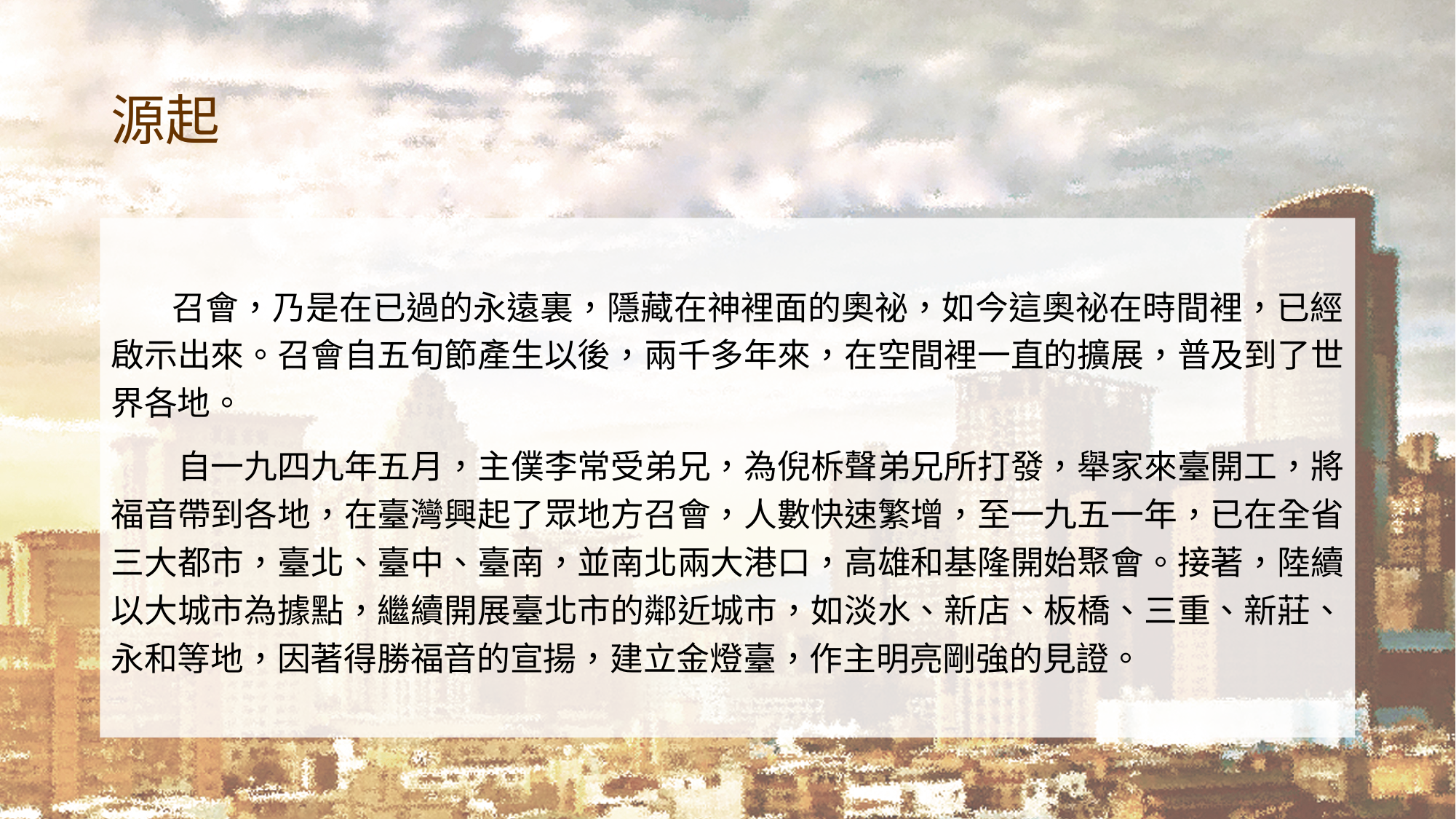

# 源起
　　召會，乃是在已過的永遠裏，隱藏在神裡面的奧祕，如今這奧祕在時間裡，已經啟示出來。召會自五旬節產生以後，兩千多年來，在空間裡一直的擴展，普及到了世界各地。
　　自一九四九年五月，主僕李常受弟兄，為倪柝聲弟兄所打發，舉家來臺開工，將福音帶到各地，在臺灣興起了眾地方召會，人數快速繁增，至一九五一年，已在全省三大都市，臺北、臺中、臺南，並南北兩大港口，高雄和基隆開始聚會。接著，陸續以大城市為據點，繼續開展臺北市的鄰近城市，如淡水、新店、板橋、三重、新莊、永和等地，因著得勝福音的宣揚，建立金燈臺，作主明亮剛強的見證。